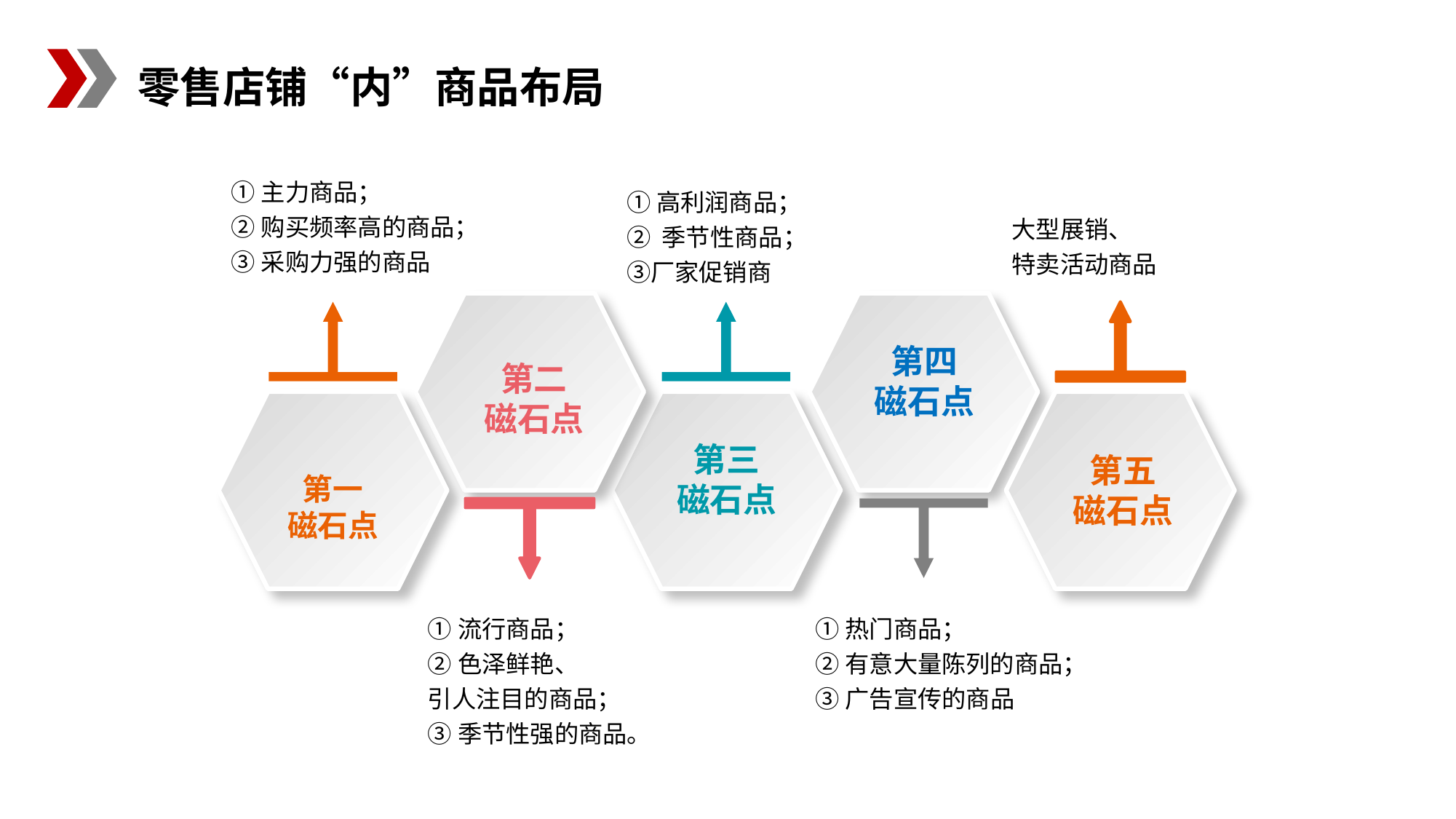

零售店铺“内”商品布局

①主力商品；
②购买频率高的商品；
③采购力强的商品
①高利润商品；
② 季节性商品； ③厂家促销商
大型展销、
特卖活动商品

第四
磁石点
第二
磁石点

第三
磁石点
第五
磁石点
第一
磁石点

①流行商品；
②色泽鲜艳、
引人注目的商品；
③季节性强的商品。
①热门商品；
②有意大量陈列的商品；
③广告宣传的商品